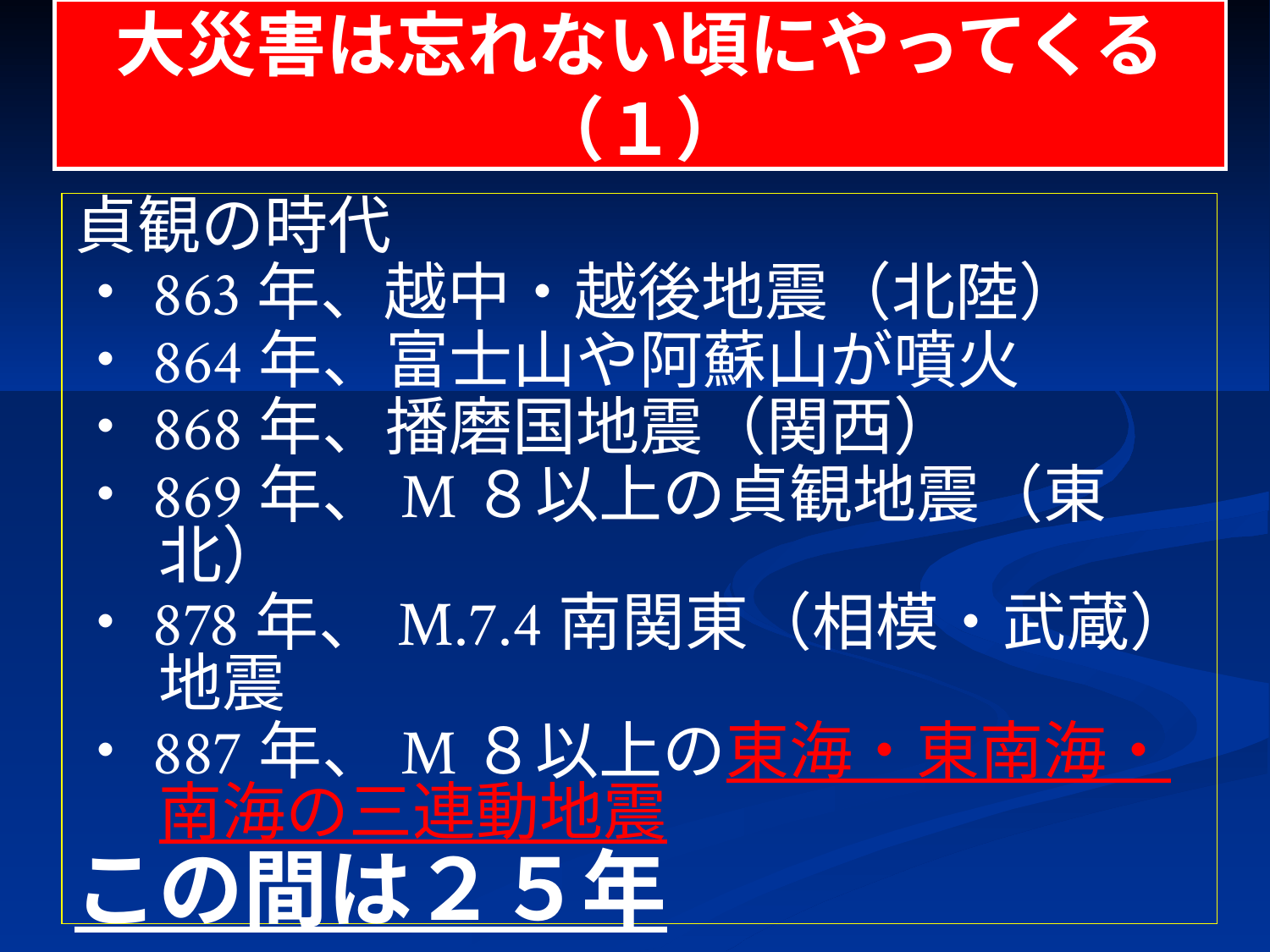

大災害は忘れない頃にやってくる（１）
貞観の時代
・863年、越中・越後地震（北陸）
・864年、富士山や阿蘇山が噴火
・868年、播磨国地震（関西）
・869年、M８以上の貞観地震（東北）
・878年、M.7.4南関東（相模・武蔵）地震
・887年、M８以上の東海・東南海・南海の三連動地震
この間は２５年